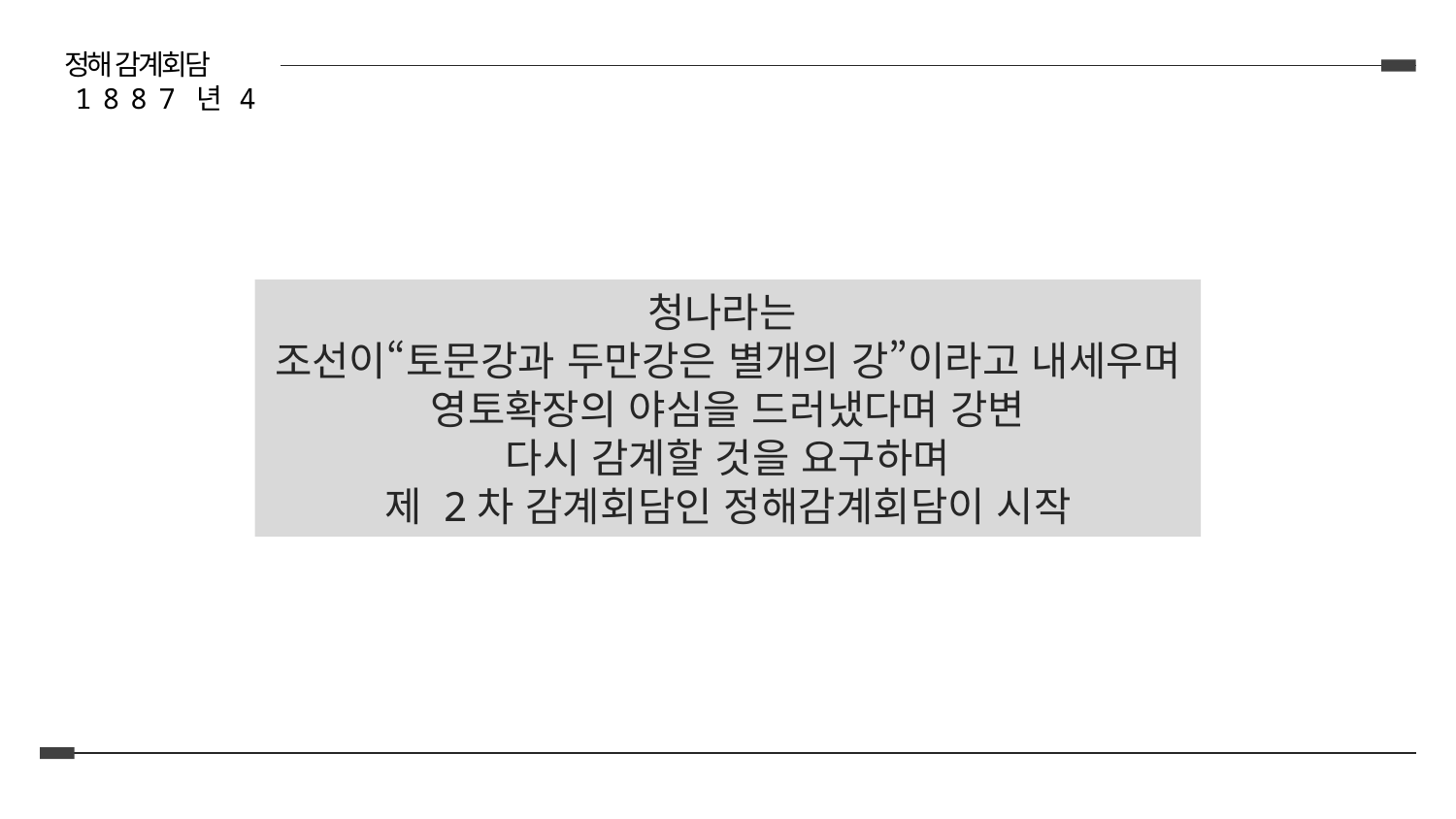

정해 감계회담
       1 8 8 7 년  4 월

청나라는
조선이“토문강과 두만강은 별개의 강”이라고 내세우며 영토확장의 야심을 드러냈다며 강변
다시 감계할 것을 요구하며
제 2차 감계회담인 정해감계회담이 시작